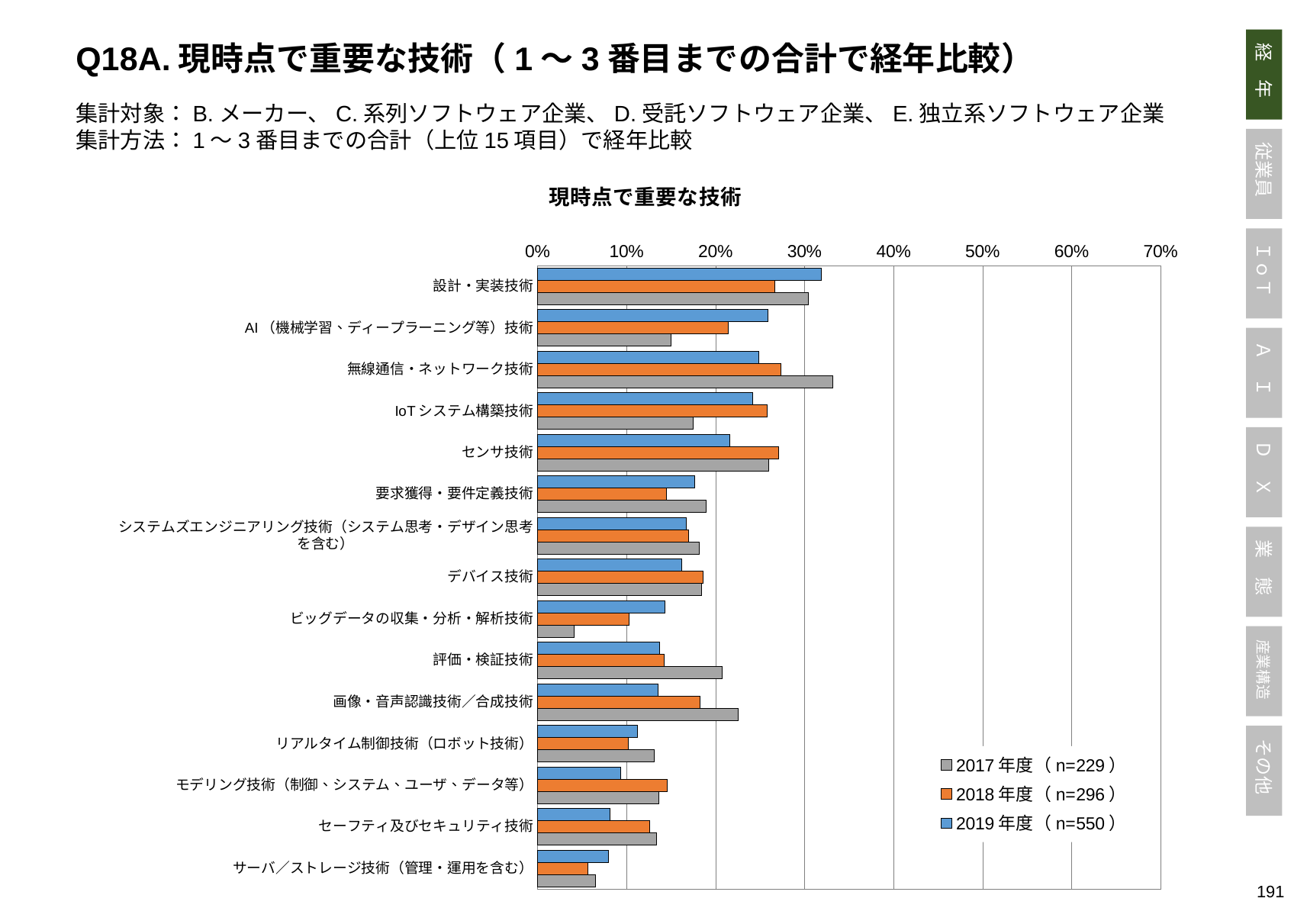

Q18A.現時点で重要な技術（1～3番目までの合計で経年比較）
集計対象：B.メーカー、C.系列ソフトウェア企業、D.受託ソフトウェア企業、E.独立系ソフトウェア企業
集計方法：1～3番目までの合計（上位15項目）で経年比較

### Chart: 現時点で重要な技術

| Category | 2019年度（n=550） | 2018年度（n=296） | 2017年度（n=229） |
|---|---|---|---|
| 設計・実装技術 | 0.3191358001884318 | 0.2663580481740571 | 0.304 |
| AI（機械学習、ディープラーニング等）技術 | 0.2586782065729434 | 0.21427051287756657 | 0.15 |
| 無線通信・ネットワーク技術 | 0.24868873658347343 | 0.273083940688976 | 0.332 |
| IoTシステム構築技術 | 0.241255657571447 | 0.2578133187099034 | 0.175 |
| センサ技術 | 0.21632225526962368 | 0.2706594827153068 | 0.26 |
| 要求獲得・要件定義技術 | 0.17642072010493062 | 0.1443953049028207 | 0.189 |
| システムズエンジニアリング技術（システム思考・デザイン思考を含む） | 0.16696901960059854 | 0.16962843759465634 | 0.182 |
| デバイス技術 | 0.16166928377454692 | 0.18617508064180396 | 0.184 |
| ビッグデータの収集・分析・解析技術 | 0.14301989617779093 | 0.10311797031003489 | 0.041 |
| 評価・検証技術 | 0.13677670835565572 | 0.14221937585325273 | 0.207 |
| 画像・音声認識技術／合成技術 | 0.13504387504387505 | 0.1826317939015129 | 0.225 |
| リアルタイム制御技術（ロボット技術） | 0.1123938223938224 | 0.10223941607725535 | 0.131 |
| モデリング技術（制御、システム、ユーザ、データ等） | 0.09353808353808354 | 0.1458225966445545 | 0.136 |
| セーフティ及びセキュリティ技術 | 0.0814017845596793 | 0.12552917819290582 | 0.134 |
| サーバ／ストレージ技術（管理・運用を含む） | 0.07930815983447562 | 0.05672058099423054 | 0.065 |
191